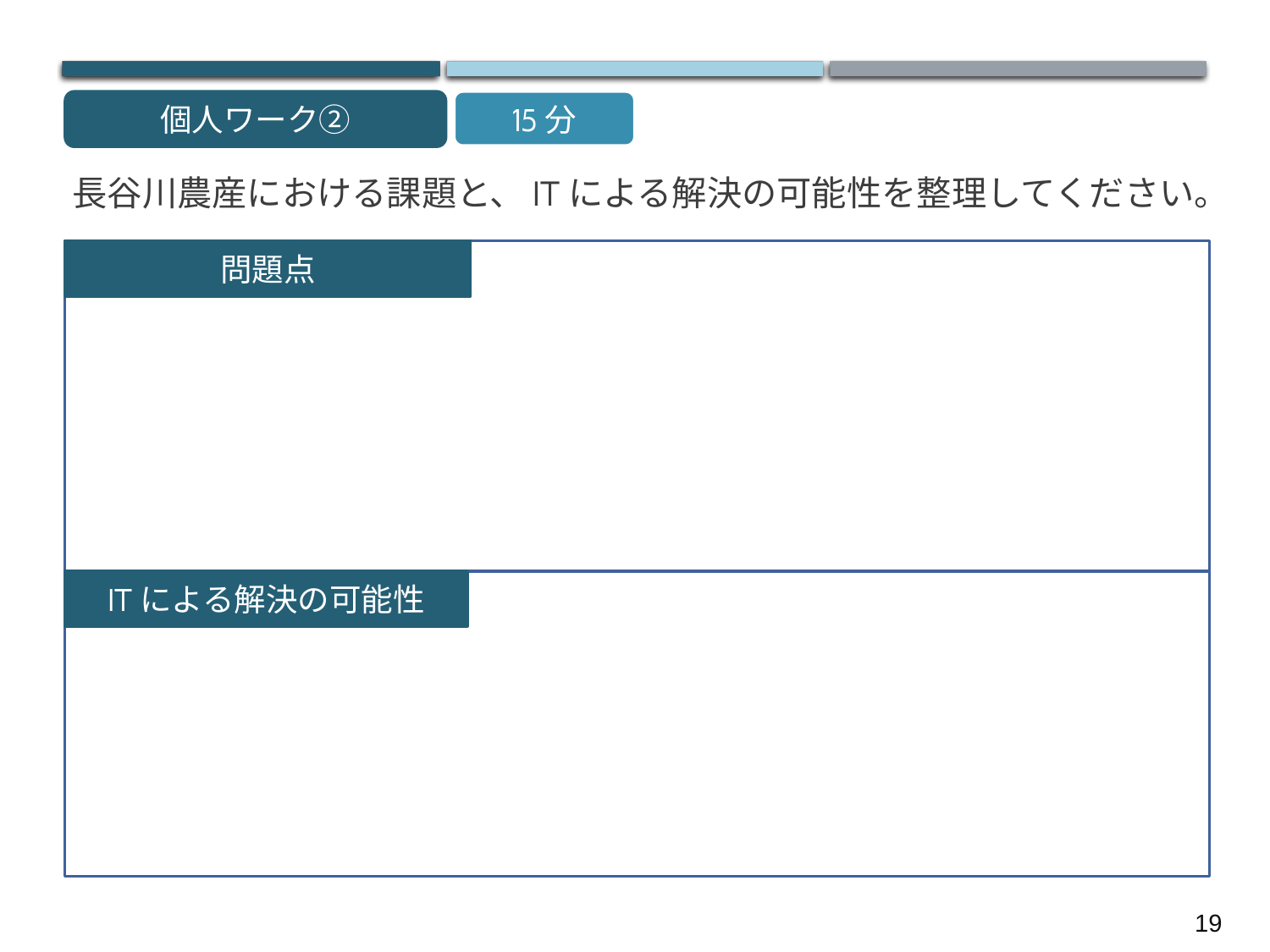

15分
個人ワーク②
長谷川農産における課題と、ITによる解決の可能性を整理してください。

問題点

ITによる解決の可能性

19